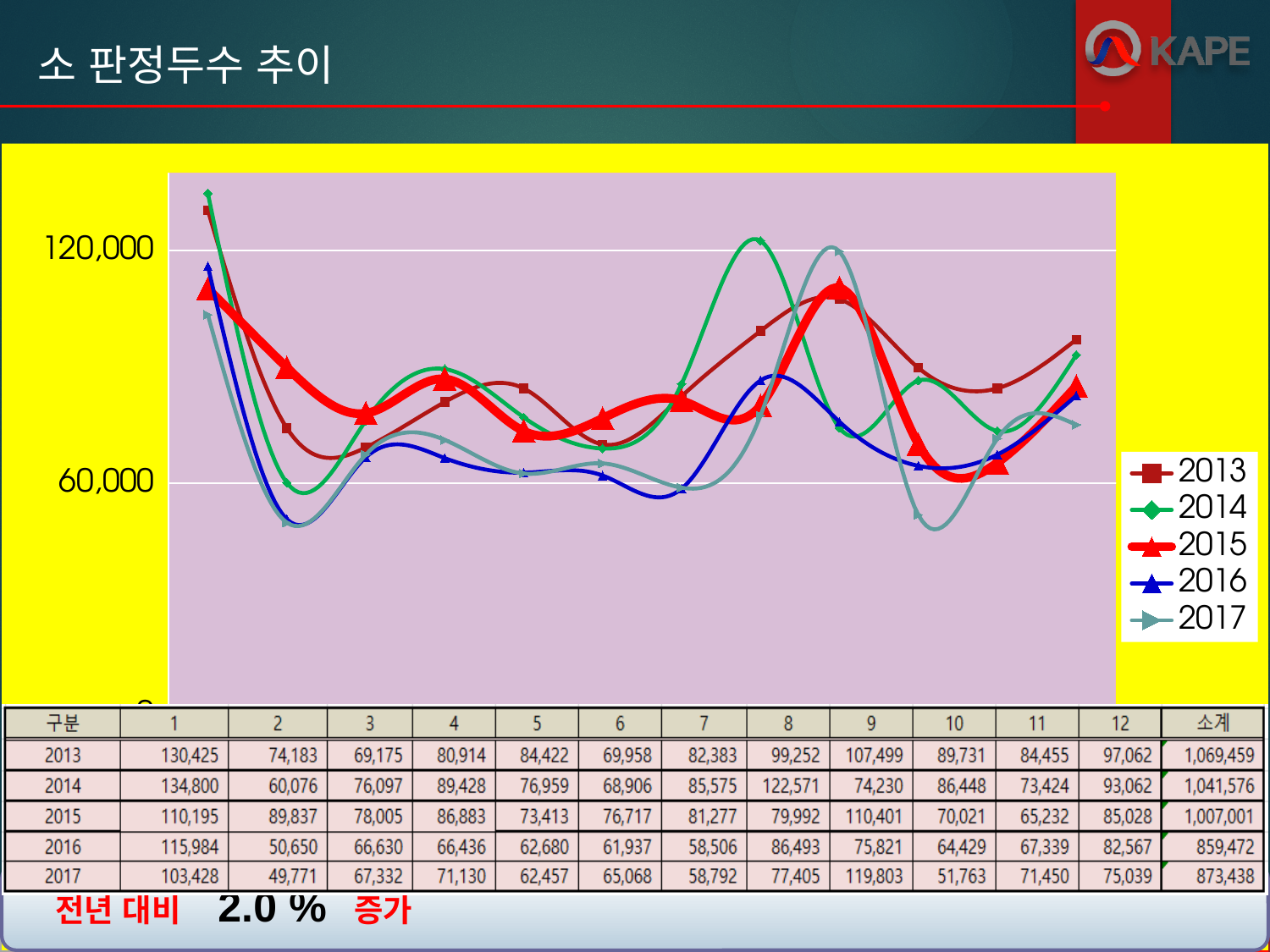

소 판정두수 추이

### Chart

| Category | 2013 | 2014 | 2015 | 2016 | 2017 |
|---|---|---|---|---|---|
| 1 | 130425.0 | 134800.0 | 110195.0 | 115984.0 | 103428.0 |
| 2 | 74183.0 | 60076.0 | 89837.0 | 50650.0 | 49771.0 |
| 3 | 69175.0 | 76097.0 | 78005.0 | 66630.0 | 67332.0 |
| 4 | 80914.0 | 89428.0 | 86883.0 | 66436.0 | 71130.0 |
| 5 | 84422.0 | 76959.0 | 73413.0 | 62680.0 | 62457.0 |
| 6 | 69958.0 | 68906.0 | 76717.0 | 61937.0 | 65068.0 |
| 7 | 82383.0 | 85575.0 | 81277.0 | 58506.0 | 58792.0 |
| 8 | 99252.0 | 122571.0 | 79992.0 | 86493.0 | 77405.0 |
| 9 | 107499.0 | 74230.0 | 110401.0 | 75821.0 | 119803.0 |
| 10 | 89731.0 | 86448.0 | 70021.0 | 64429.0 | 51763.0 |
| 11 | 84455.0 | 73424.0 | 65232.0 | 67339.0 | 71450.0 |
| 12 | 97062.0 | 93062.0 | 85028.0 | 82567.0 | 75039.0 |